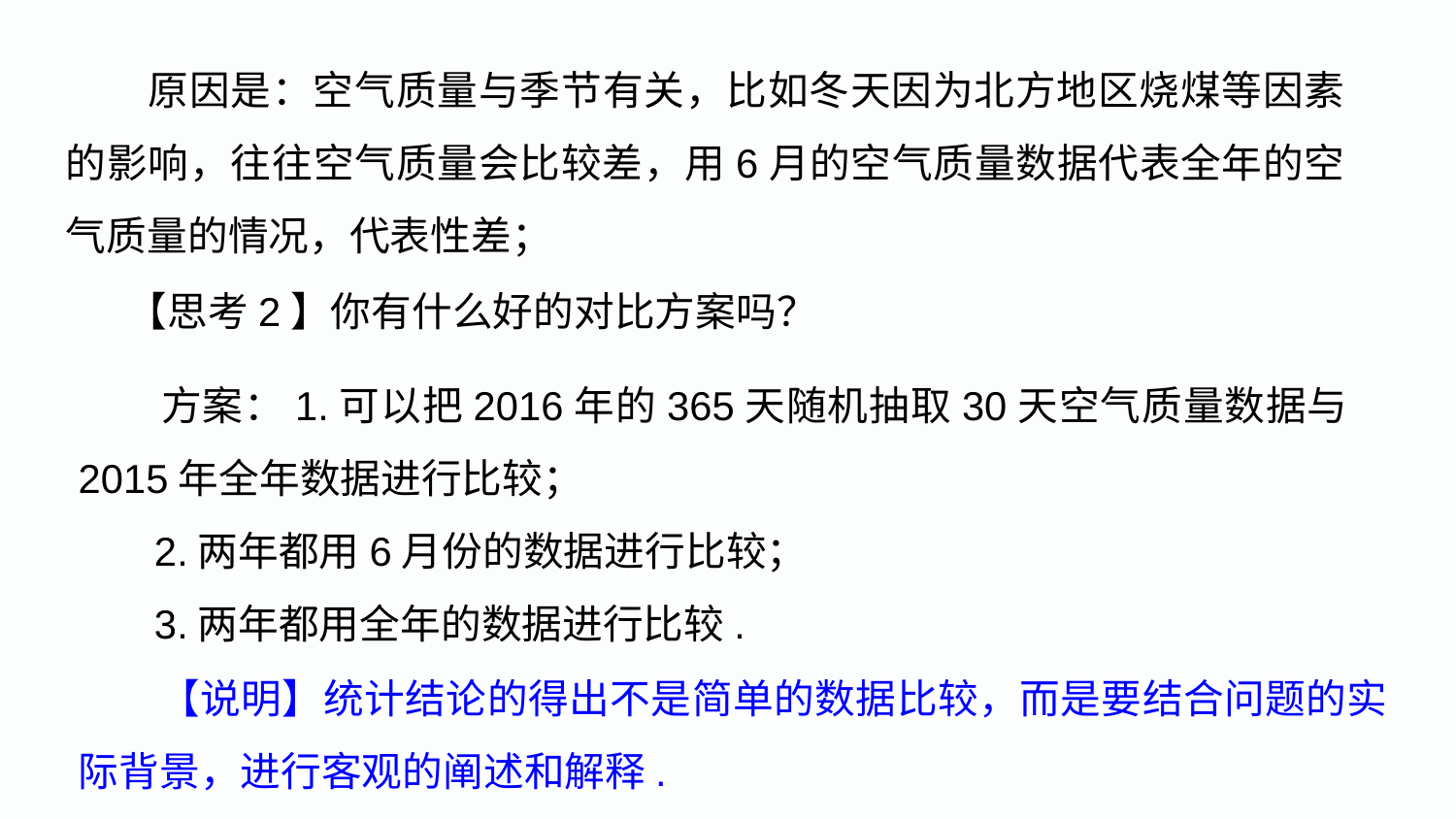

原因是：空气质量与季节有关，比如冬天因为北方地区烧煤等因素的影响，往往空气质量会比较差，用6月的空气质量数据代表全年的空气质量的情况，代表性差；
【思考2】你有什么好的对比方案吗？
   方案：1.可以把2016年的365天随机抽取30天空气质量数据与2015年全年数据进行比较；
   2.两年都用6月份的数据进行比较；
   3.两年都用全年的数据进行比较.
   【说明】统计结论的得出不是简单的数据比较，而是要结合问题的实际背景，进行客观的阐述和解释.